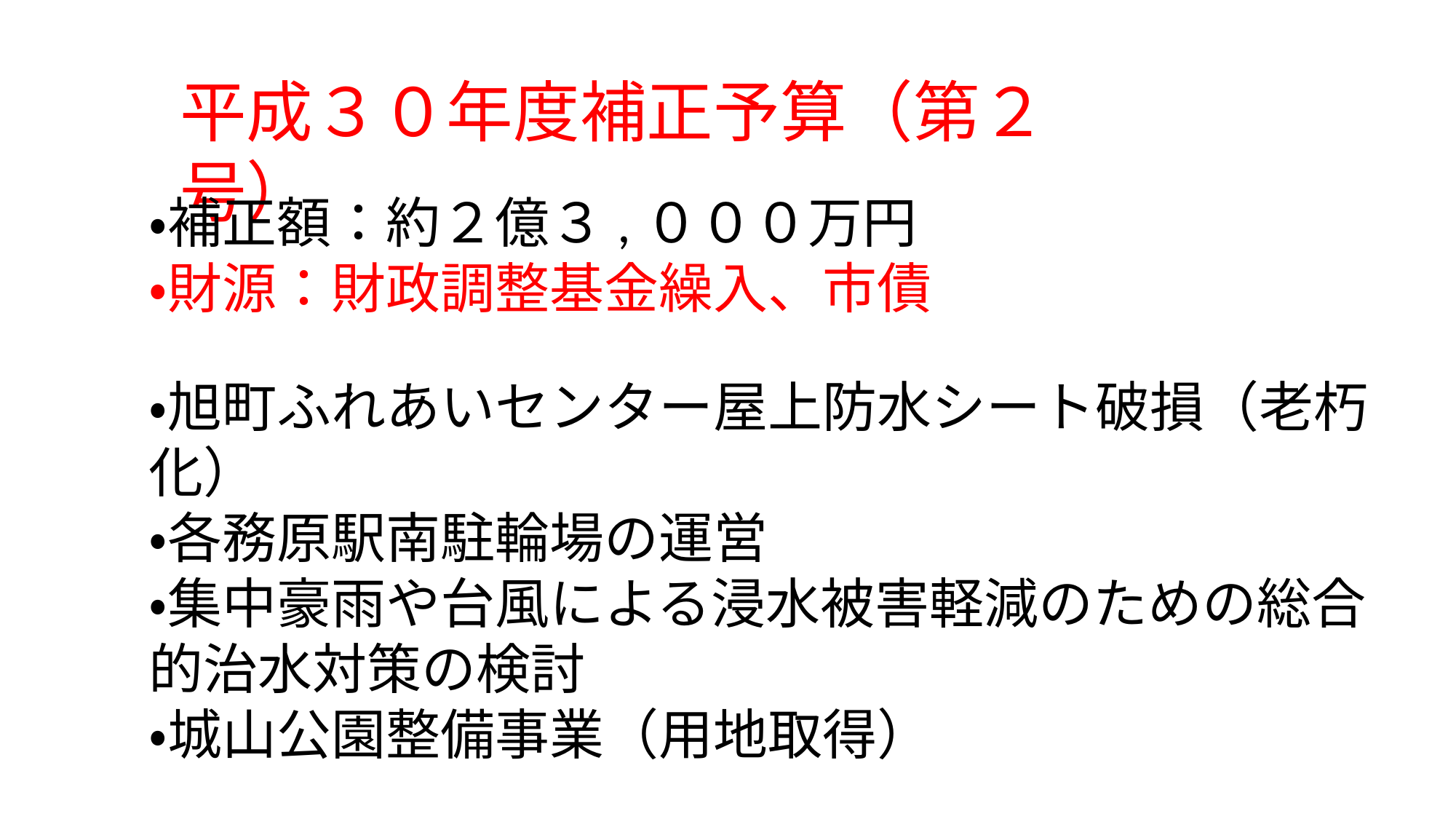

平成３０年度補正予算（第２号）
・補正額：約２億３,０００万円
・財源：財政調整基金繰入、市債
・旭町ふれあいセンター屋上防水シート破損（老朽化）
・各務原駅南駐輪場の運営
・集中豪雨や台風による浸水被害軽減のための総合的治水対策の検討
・城山公園整備事業（用地取得）